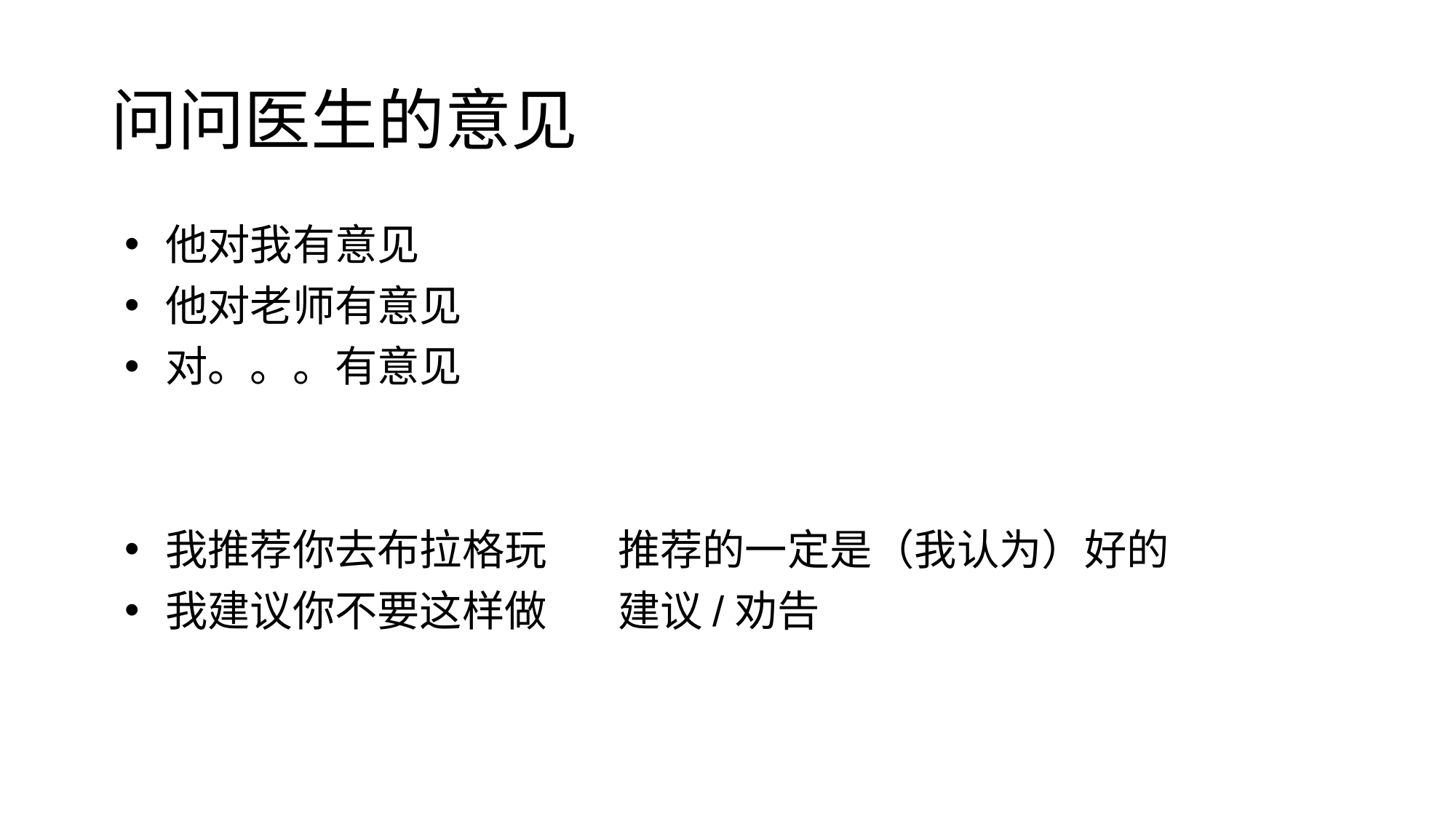

# 问问医生的意见
他对我有意见
他对老师有意见
对。。。有意见

我推荐你去布拉格玩      推荐的一定是（我认为）好的
我建议你不要这样做      建议/劝告